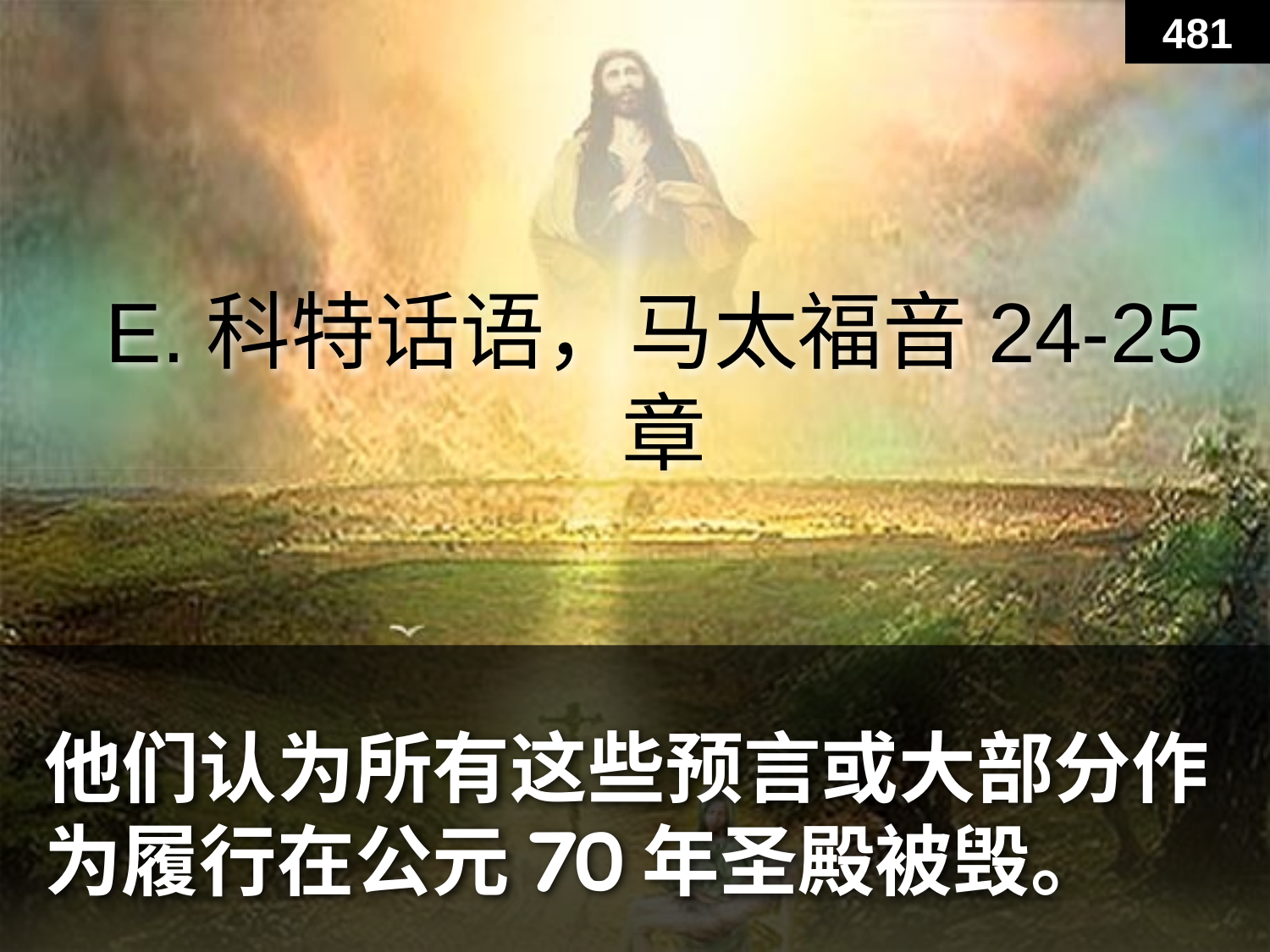

481
# E.科特话语，马太福音24-25章

他们认为所有这些预言或大部分作为履行在公元70年圣殿被毁。